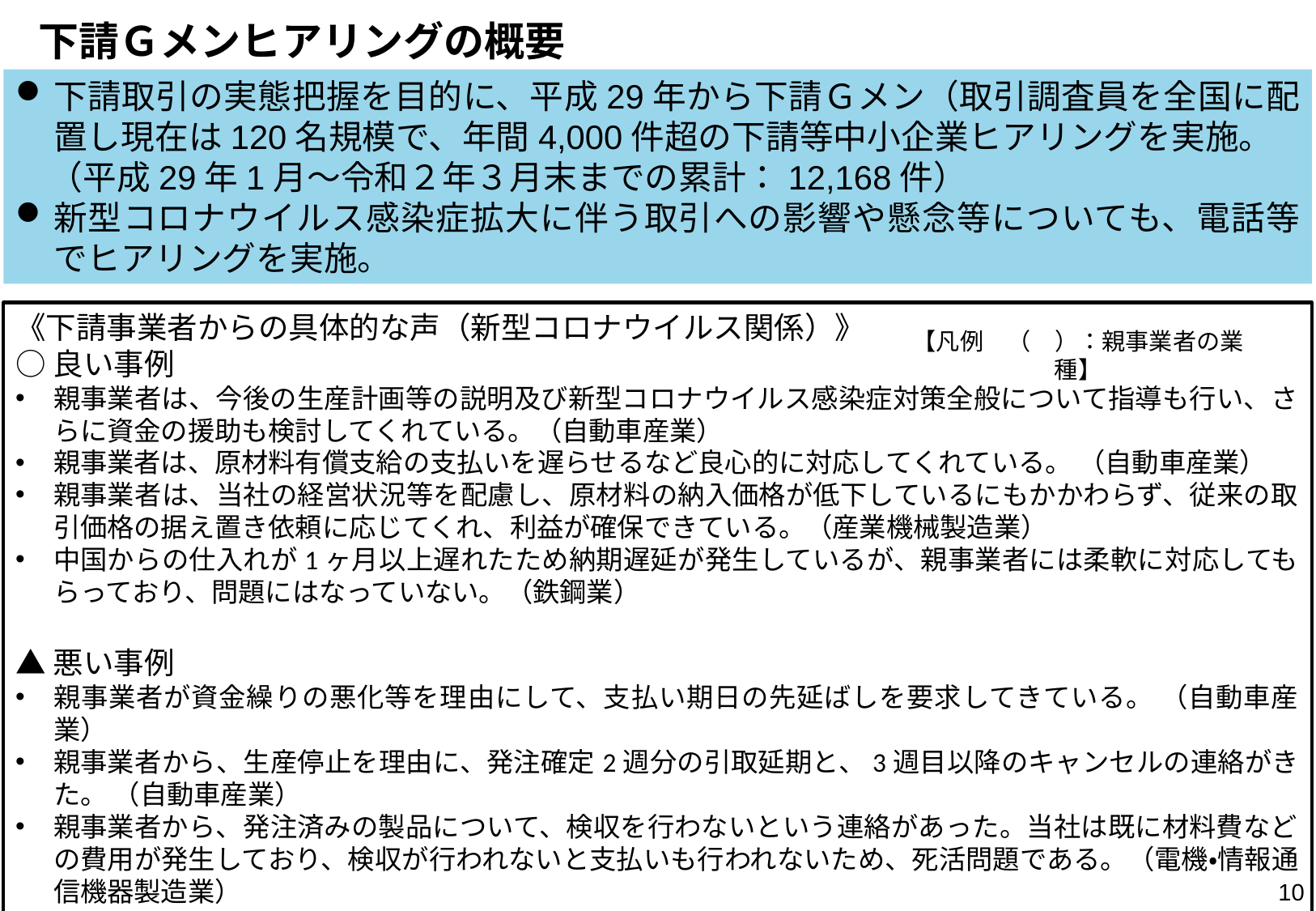

# 下請Ｇメンヒアリングの概要
下請取引の実態把握を目的に、平成29年から下請Ｇメン（取引調査員を全国に配置し現在は120名規模で、年間4,000件超の下請等中小企業ヒアリングを実施。
　（平成29年1月～令和２年３月末までの累計：12,168件）
新型コロナウイルス感染症拡大に伴う取引への影響や懸念等についても、電話等でヒアリングを実施。
《下請事業者からの具体的な声（新型コロナウイルス関係）》
○良い事例
親事業者は、今後の生産計画等の説明及び新型コロナウイルス感染症対策全般について指導も行い、さらに資金の援助も検討してくれている。（自動車産業）
親事業者は、原材料有償支給の支払いを遅らせるなど良心的に対応してくれている。 （自動車産業）
親事業者は、当社の経営状況等を配慮し、原材料の納入価格が低下しているにもかかわらず、従来の取引価格の据え置き依頼に応じてくれ、利益が確保できている。（産業機械製造業）
中国からの仕入れが1ヶ月以上遅れたため納期遅延が発生しているが、親事業者には柔軟に対応してもらっており、問題にはなっていない。（鉄鋼業）

▲悪い事例
親事業者が資金繰りの悪化等を理由にして、支払い期日の先延ばしを要求してきている。 （自動車産業）
親事業者から、生産停止を理由に、発注確定2週分の引取延期と、3週目以降のキャンセルの連絡がきた。 （自動車産業）
親事業者から、発注済みの製品について、検収を行わないという連絡があった。当社は既に材料費などの費用が発生しており、検収が行われないと支払いも行われないため、死活問題である。（電機・情報通信機器製造業）
【凡例　（　）：親事業者の業種】
10